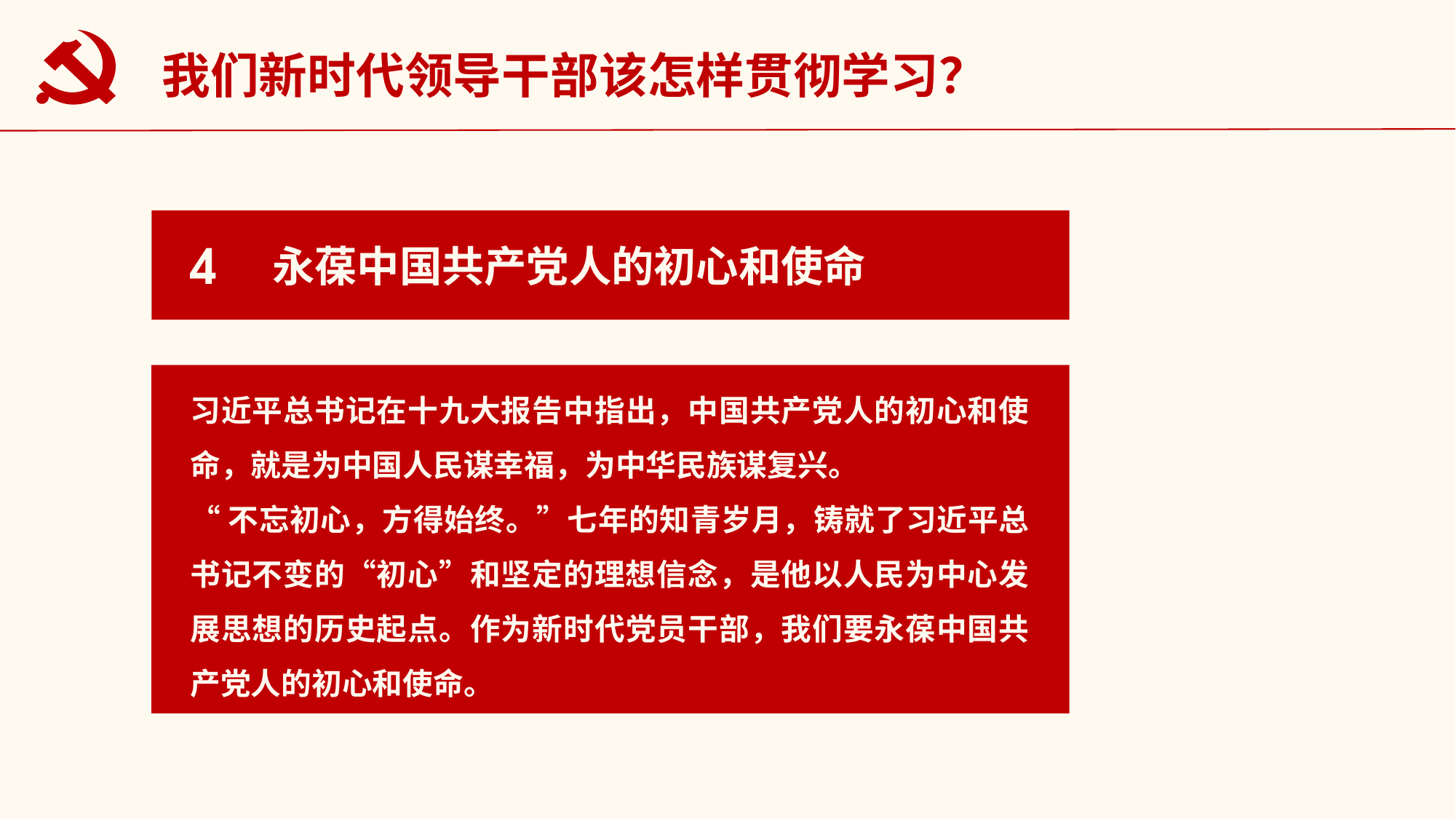

我们新时代领导干部该怎样贯彻学习？

4
永葆中国共产党人的初心和使命

习近平总书记在十九大报告中指出，中国共产党人的初心和使命，就是为中国人民谋幸福，为中华民族谋复兴。
“不忘初心，方得始终。”七年的知青岁月，铸就了习近平总书记不变的“初心”和坚定的理想信念，是他以人民为中心发展思想的历史起点。作为新时代党员干部，我们要永葆中国共产党人的初心和使命。